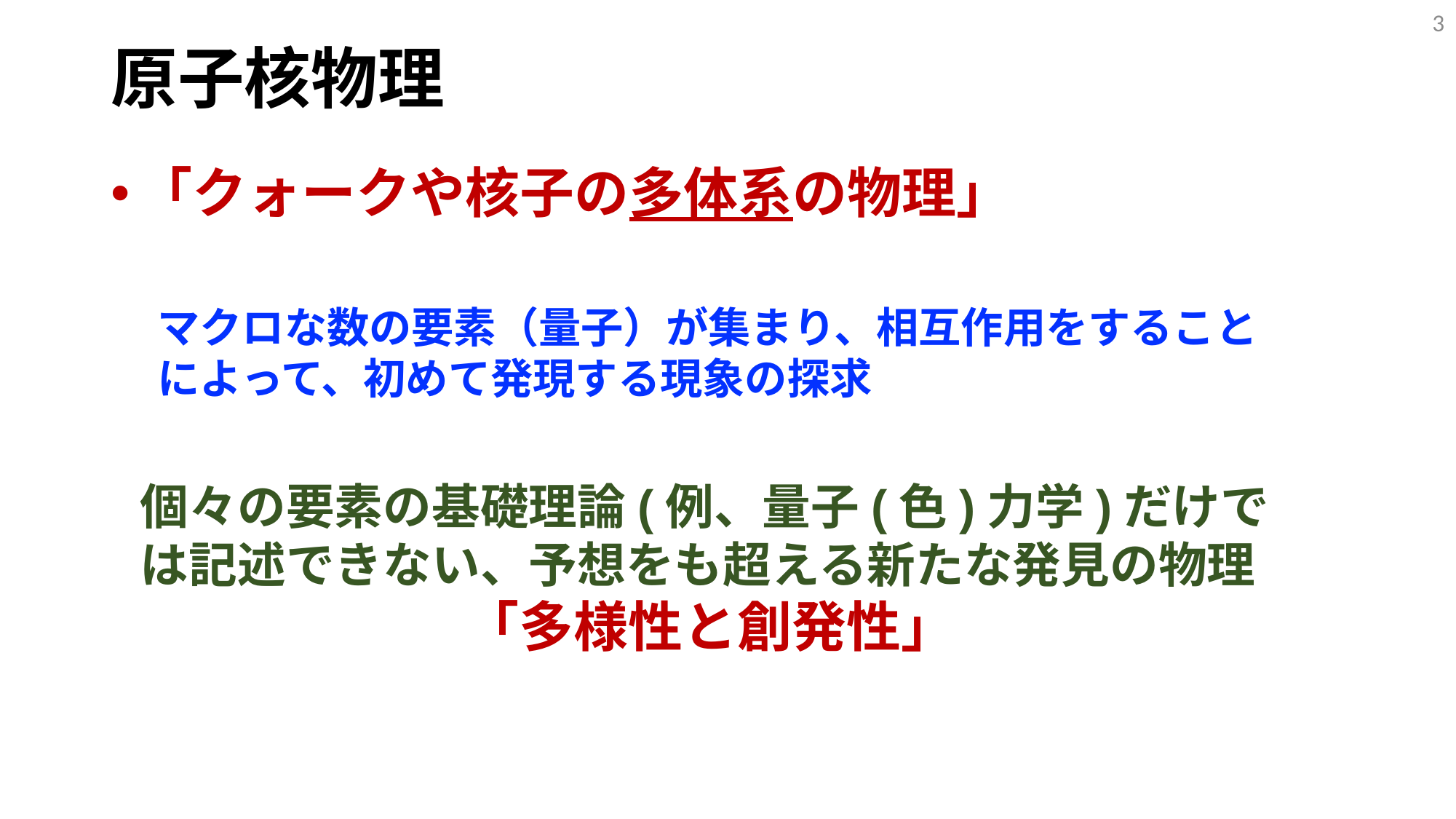

3
# 原子核物理
「クォークや核子の多体系の物理」
マクロな数の要素（量子）が集まり、相互作用をすることによって、初めて発現する現象の探求
個々の要素の基礎理論(例、量子(色)力学)だけでは記述できない、予想をも超える新たな発見の物理
「多様性と創発性」